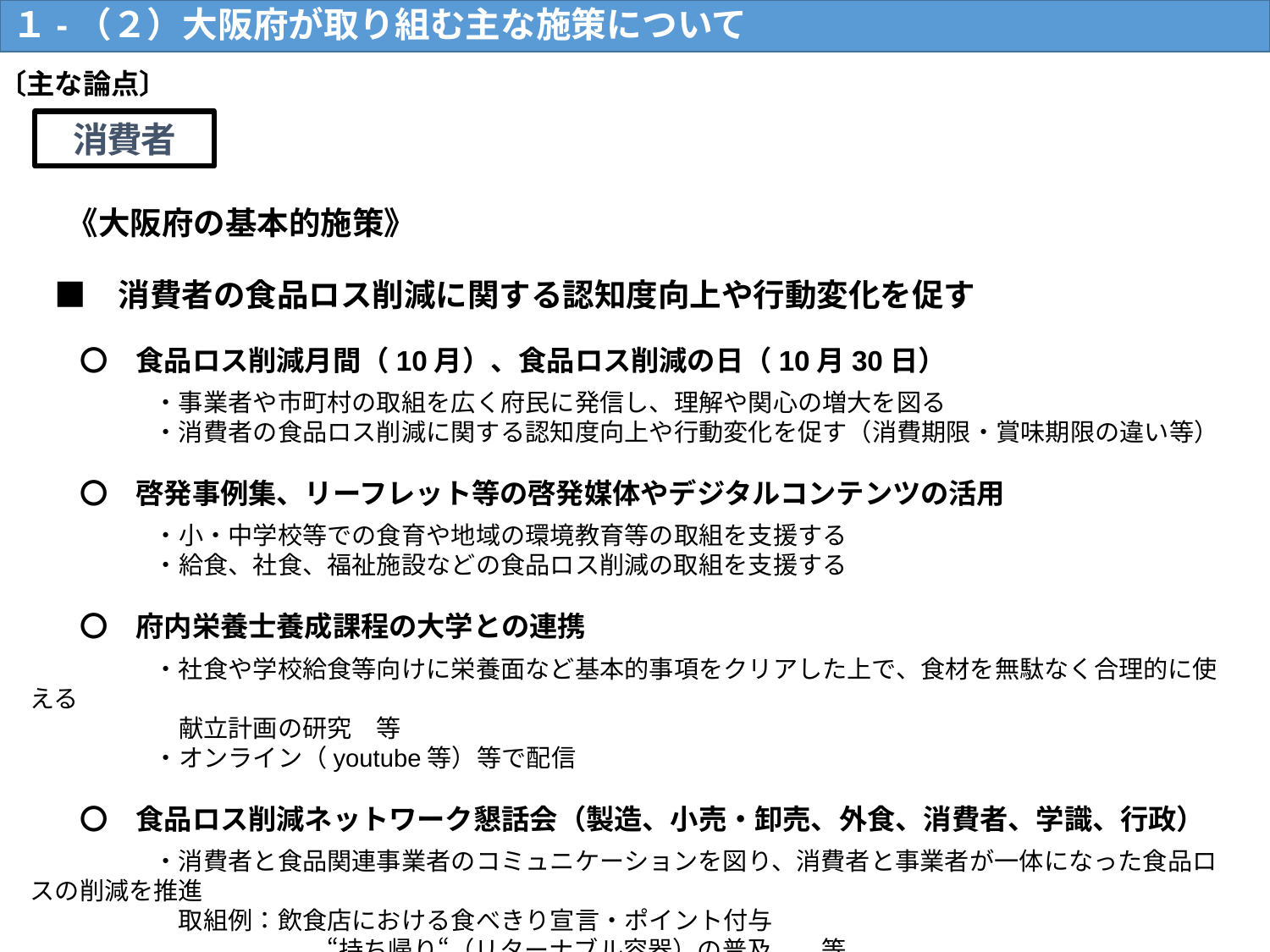

１-（２）大阪府が取り組む主な施策について
6
〔主な論点〕
消費者
 　《大阪府の基本的施策》

　■　消費者の食品ロス削減に関する認知度向上や行動変化を促す

　　〇　食品ロス削減月間（10月）、食品ロス削減の日（10月30日）
　　　　　・事業者や市町村の取組を広く府民に発信し、理解や関心の増大を図る
　　　　　・消費者の食品ロス削減に関する認知度向上や行動変化を促す（消費期限・賞味期限の違い等）

　　〇　啓発事例集、リーフレット等の啓発媒体やデジタルコンテンツの活用
　　　　　・小・中学校等での食育や地域の環境教育等の取組を支援する
　　　　　・給食、社食、福祉施設などの食品ロス削減の取組を支援する

　　〇　府内栄養士養成課程の大学との連携
　　　　　・社食や学校給食等向けに栄養面など基本的事項をクリアした上で、食材を無駄なく合理的に使える
　　　　　　献立計画の研究　等
　　　　　・オンライン（youtube等）等で配信

　　〇　食品ロス削減ネットワーク懇話会（製造、小売・卸売、外食、消費者、学識、行政）
　　　　　・消費者と食品関連事業者のコミュニケーションを図り、消費者と事業者が一体になった食品ロスの削減を推進
　　　　　　取組例：飲食店における食べきり宣言・ポイント付与
　　　　　　　　　　　　“持ち帰り“（リターナブル容器）の普及　　等